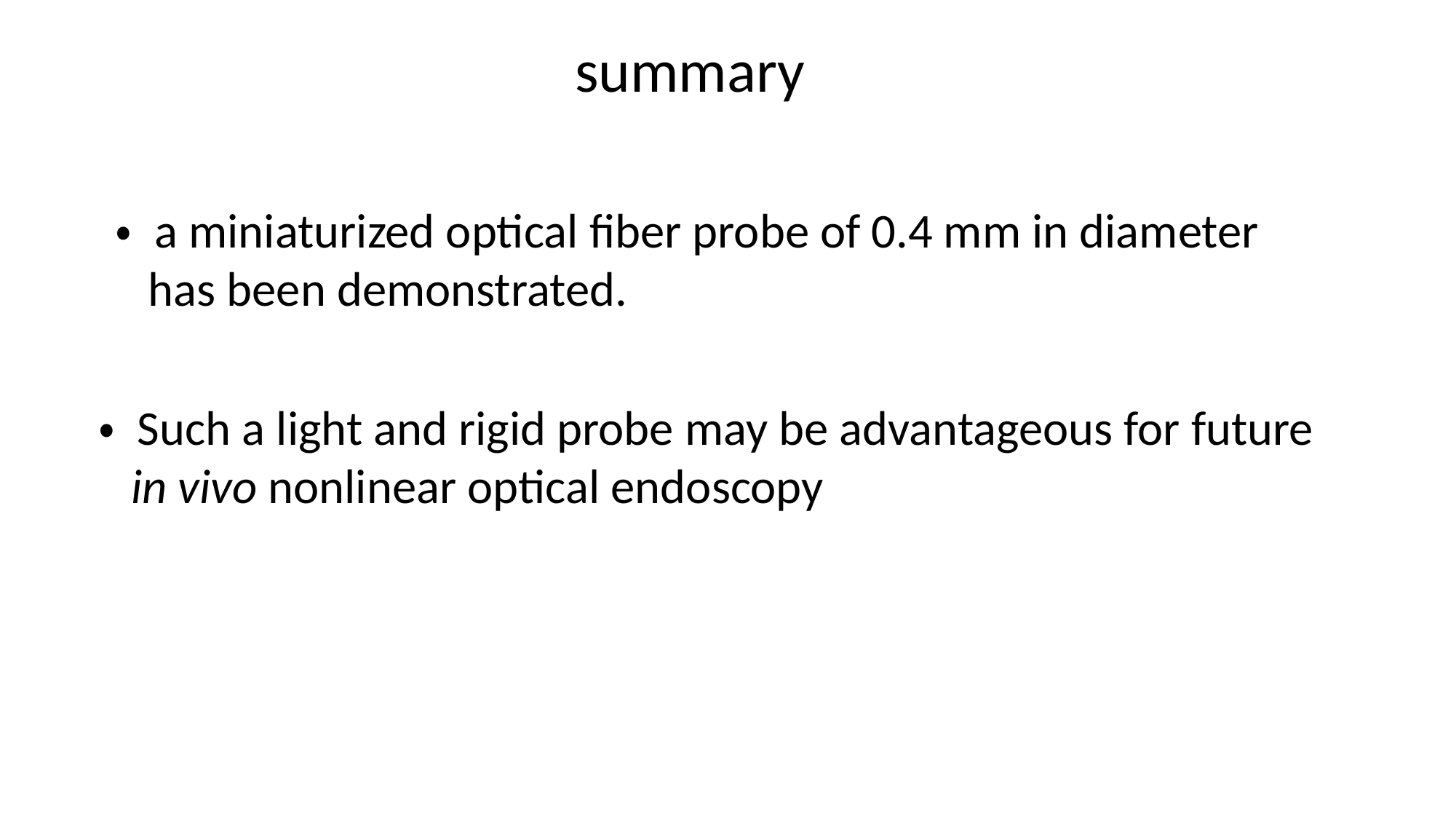

summary
・ a miniaturized optical fiber probe of 0.4 mm in diameter
   has been demonstrated.
・ Such a light and rigid probe may be advantageous for future
   in vivo nonlinear optical endoscopy